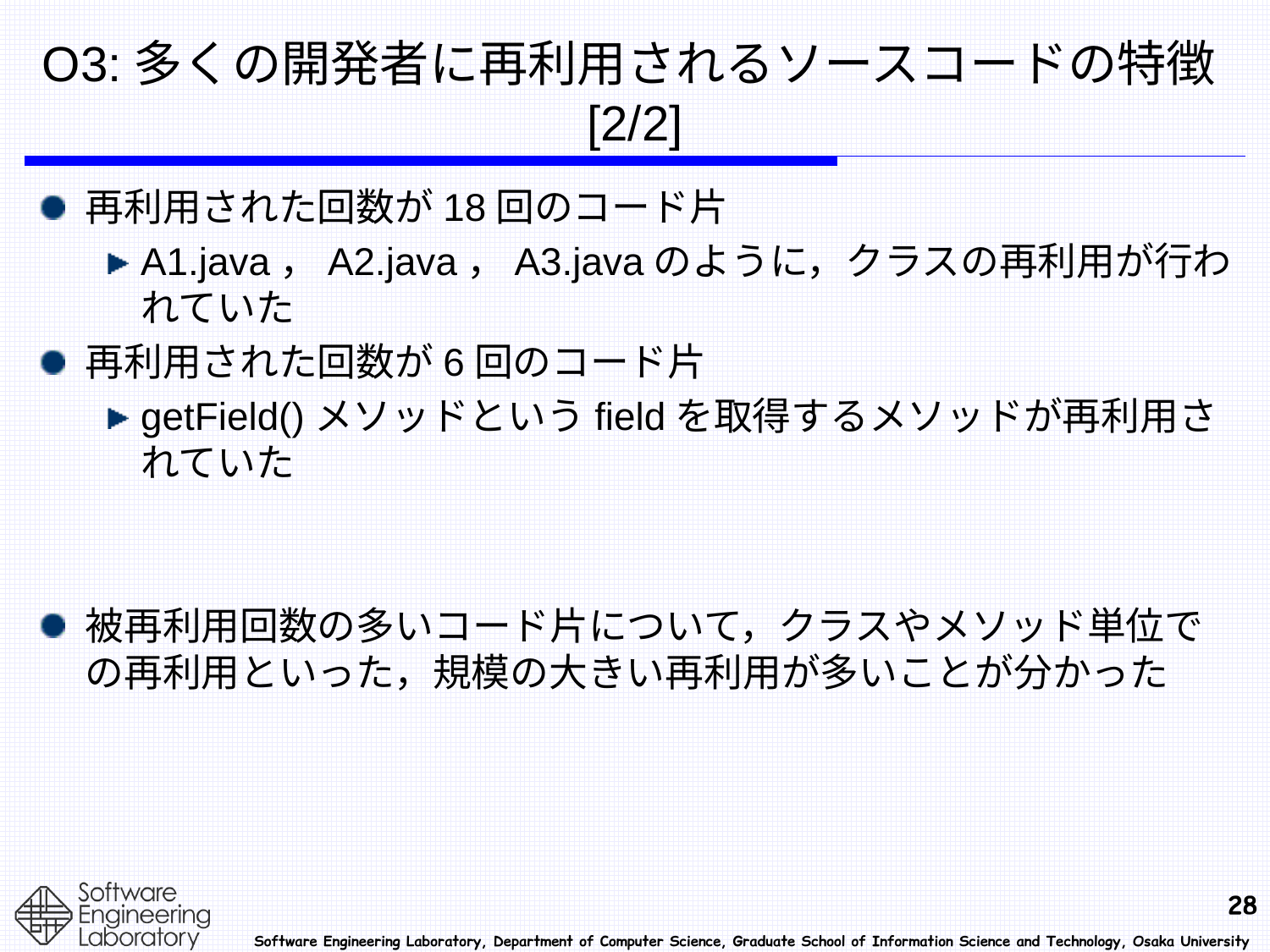

# O3:多くの開発者に再利用されるソースコードの特徴[2/2]
再利用された回数が18回のコード片
A1.java，A2.java，A3.javaのように，クラスの再利用が行われていた
再利用された回数が6回のコード片
getField()メソッドというfieldを取得するメソッドが再利用されていた

被再利用回数の多いコード片について，クラスやメソッド単位での再利用といった，規模の大きい再利用が多いことが分かった